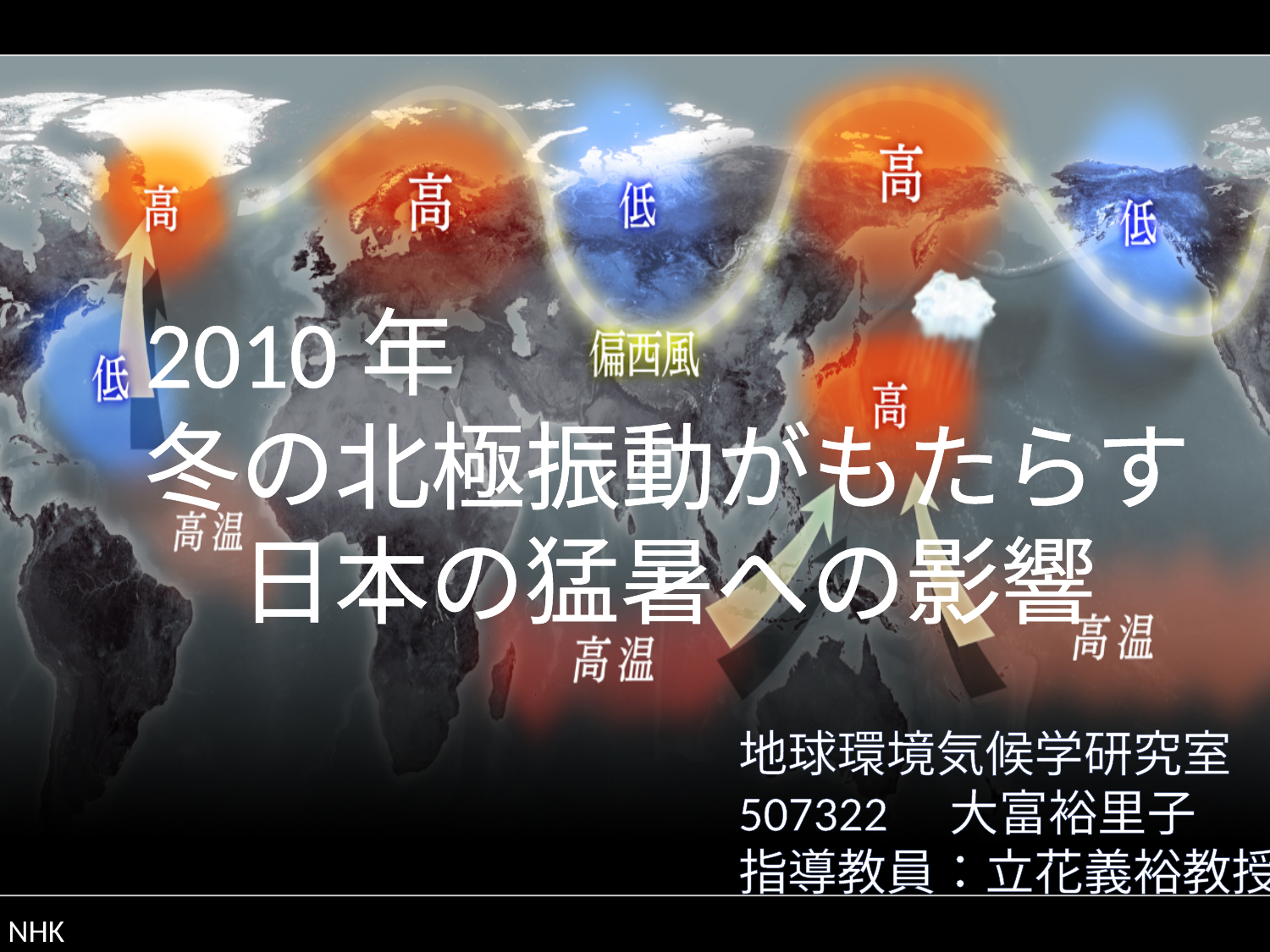

2010年
冬の北極振動がもたらす
日本の猛暑への影響
地球環境気候学研究室
507322　大富裕里子
指導教員：立花義裕教授
NHK